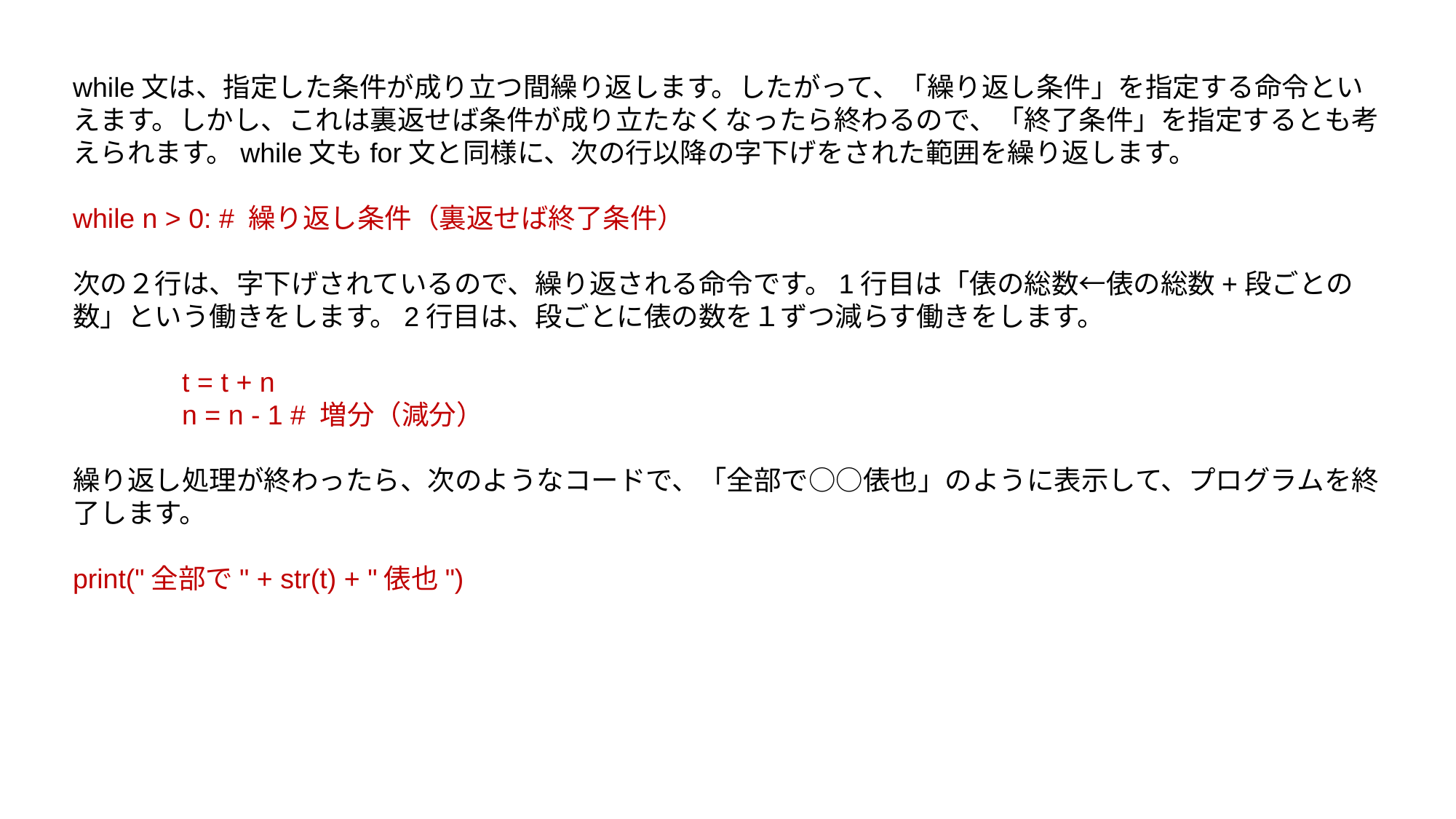

while文は、指定した条件が成り立つ間繰り返します。したがって、「繰り返し条件」を指定する命令といえます。しかし、これは裏返せば条件が成り立たなくなったら終わるので、「終了条件」を指定するとも考えられます。while文もfor文と同様に、次の行以降の字下げをされた範囲を繰り返します。

while n > 0: # 繰り返し条件（裏返せば終了条件）

次の２行は、字下げされているので、繰り返される命令です。1行目は「俵の総数←俵の総数+段ごとの数」という働きをします。2行目は、段ごとに俵の数を１ずつ減らす働きをします。

	t = t + n
	n = n - 1 # 増分（減分）

繰り返し処理が終わったら、次のようなコードで、「全部で○○俵也」のように表示して、プログラムを終了します。

print("全部で" + str(t) + "俵也")